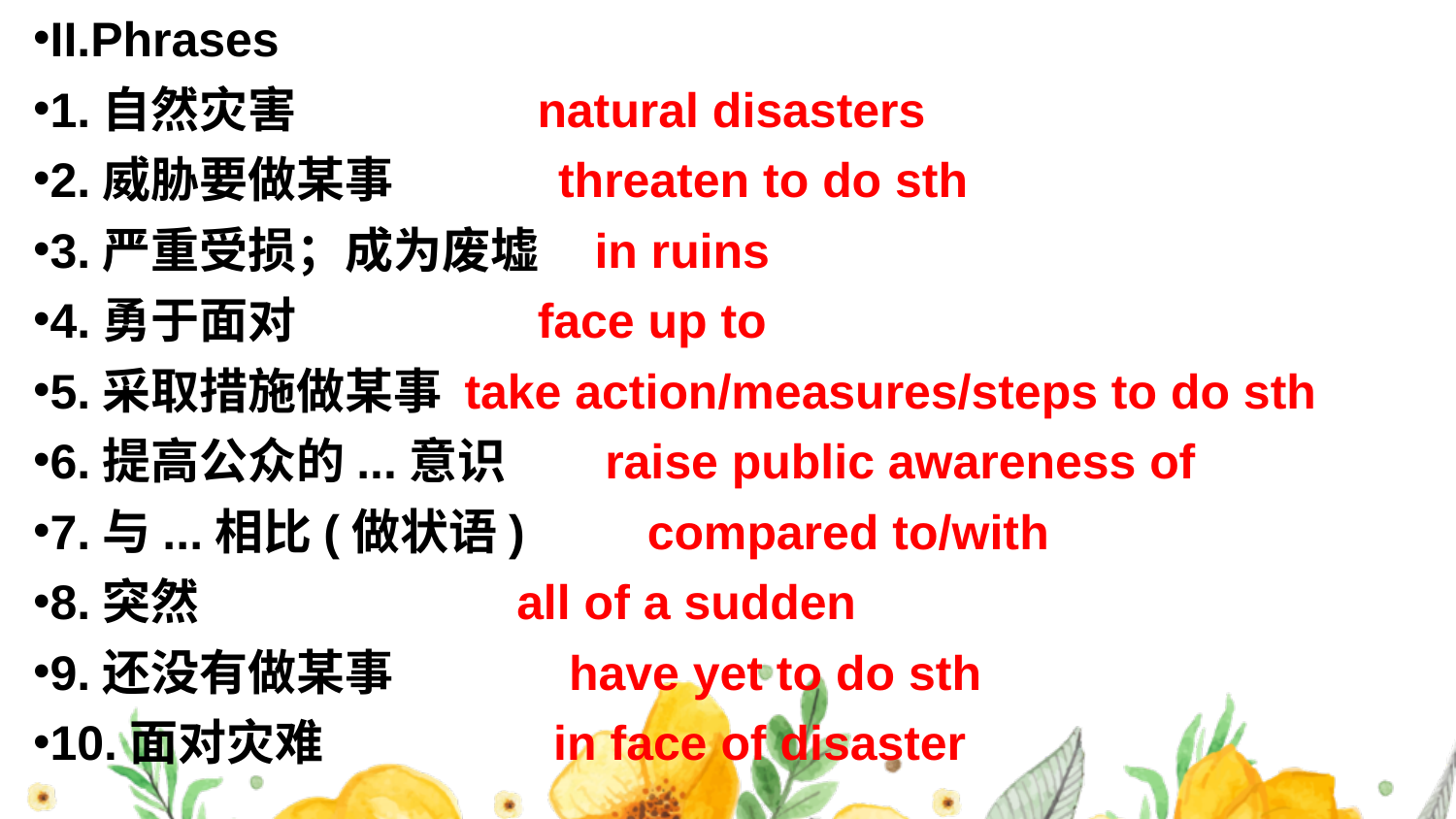

II.Phrases
1.自然灾害                     natural disasters
2.威胁要做某事              threaten to do sth
3.严重受损；成为废墟    in ruins
4.勇于面对                     face up to
5.采取措施做某事 take action/measures/steps to do sth
6.提高公众的...意识        raise public awareness of
7.与...相比(做状语)         compared to/with
8.突然                            all of a sudden
9.还没有做某事               have yet to do sth
10.面对灾难                    in face of disaster